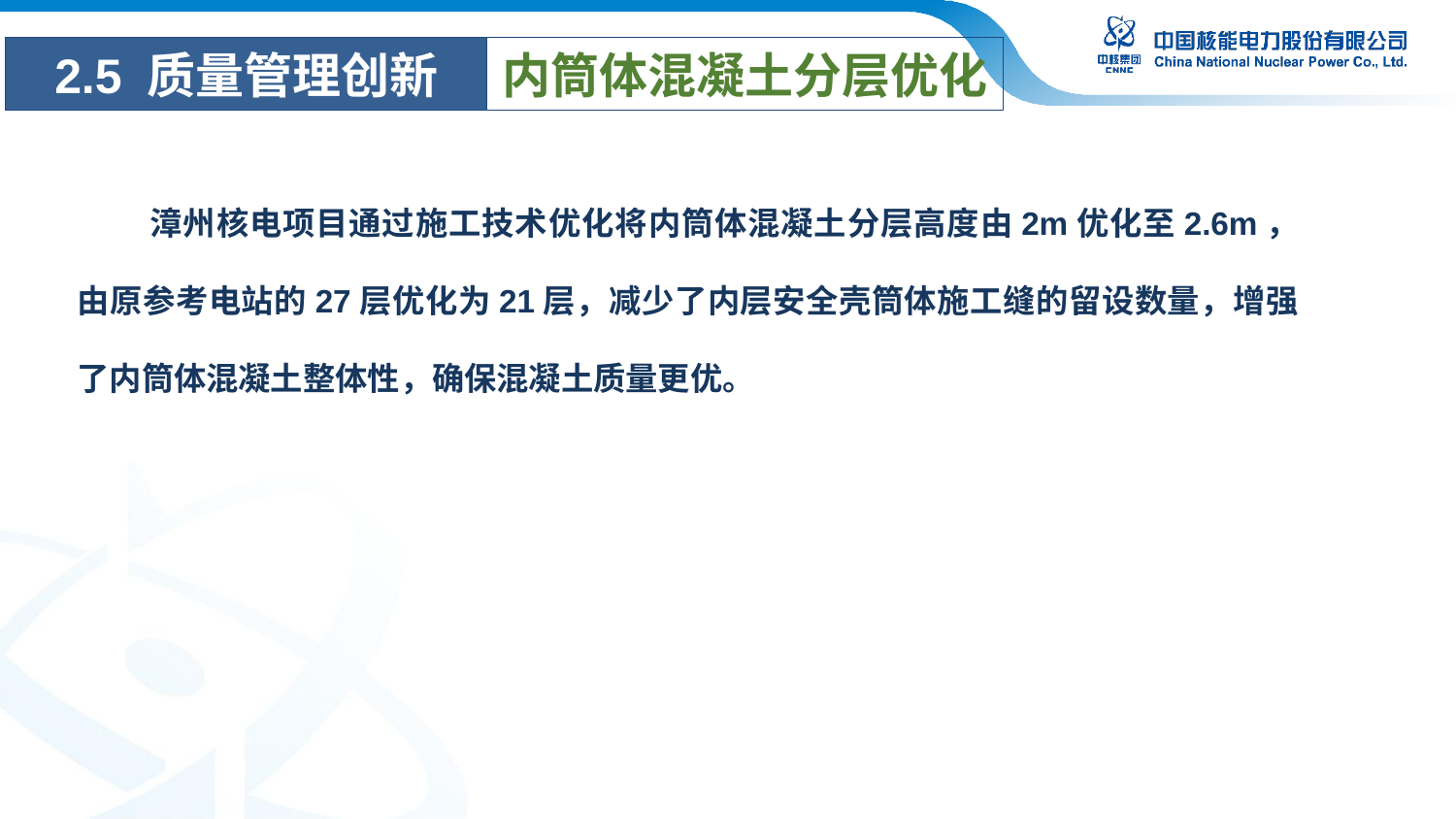

2.5 质量管理创新
内筒体混凝土分层优化
漳州核电项目通过施工技术优化将内筒体混凝土分层高度由2m优化至2.6m，由原参考电站的27层优化为21层，减少了内层安全壳筒体施工缝的留设数量，增强了内筒体混凝土整体性，确保混凝土质量更优。